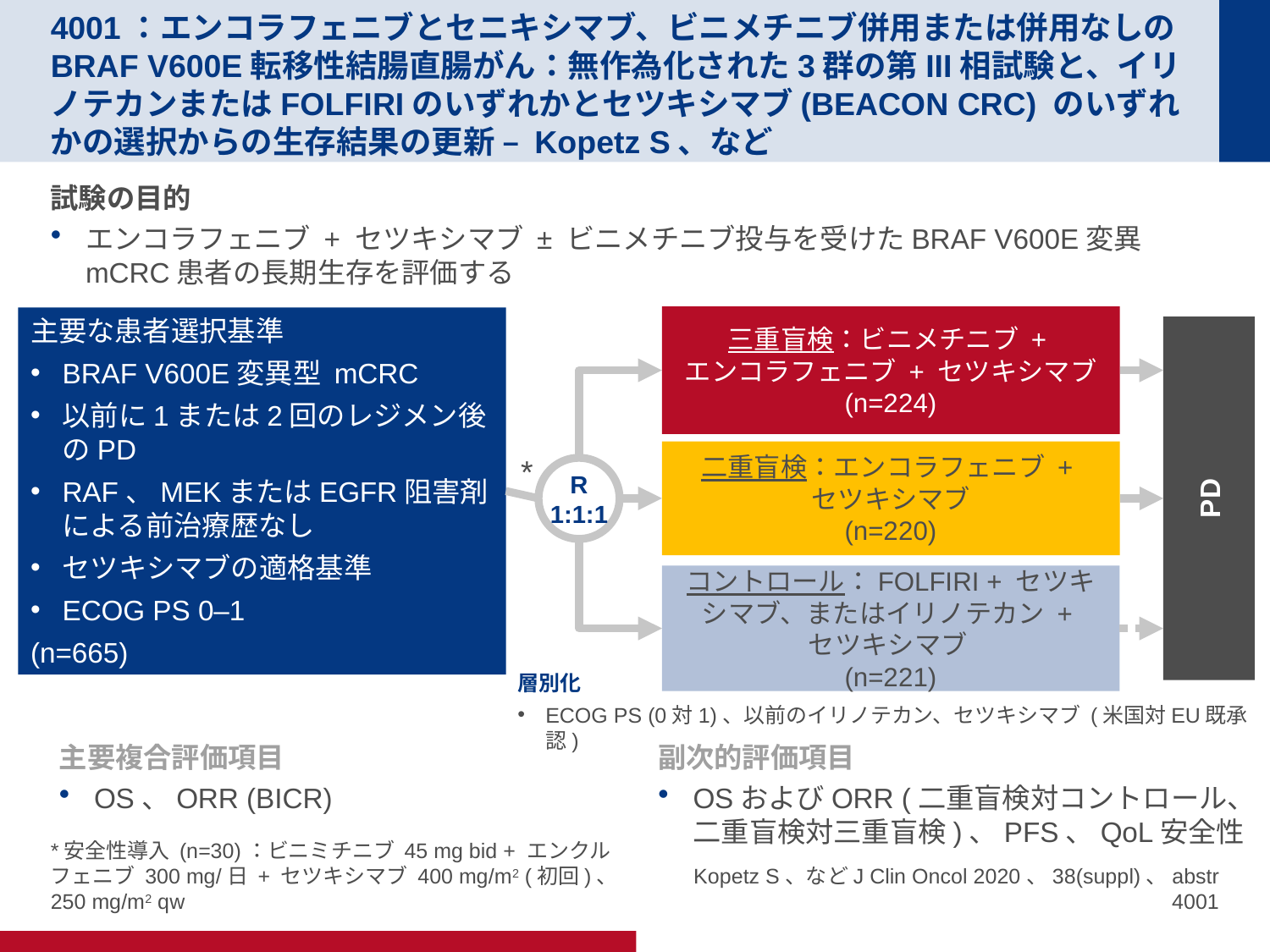

# 4001：エンコラフェニブとセニキシマブ、ビニメチニブ併用または併用なしのBRAF V600E転移性結腸直腸がん：無作為化された3群の第III相試験と、イリノテカンまたはFOLFIRIのいずれかとセツキシマブ(BEACON CRC) のいずれかの選択からの生存結果の更新 – Kopetz S、など
試験の目的
エンコラフェニブ + セツキシマブ ± ビニメチニブ投与を受けたBRAF V600E変異mCRC患者の長期生存を評価する
三重盲検：ビニメチニブ +
エンコラフェニブ + セツキシマブ
(n=224)
主要な患者選択基準
BRAF V600E変異型 mCRC
以前に1または2回のレジメン後のPD
RAF、MEKまたはEGFR阻害剤による前治療歴なし
セツキシマブの適格基準
ECOG PS 0–1
(n=665)
PD
二重盲検：エンコラフェニブ +
セツキシマブ
(n=220)
*
R
1:1:1
コントロール：FOLFIRI + セツキシマブ、またはイリノテカン +
セツキシマブ
(n=221)
層別化
ECOG PS (0対1)、以前のイリノテカン、セツキシマブ (米国対EU既承認)
主要複合評価項目
OS、ORR (BICR)
副次的評価項目
OSおよびORR (二重盲検対コントロール、二重盲検対三重盲検)、PFS、QoL安全性
*安全性導入 (n=30)：ビニミチニブ 45 mg bid + エンクルフェニブ 300 mg/日 + セツキシマブ 400 mg/m2 (初回)、
250 mg/m2 qw
Kopetz S、などJ Clin Oncol 2020、38(suppl)、abstr 4001